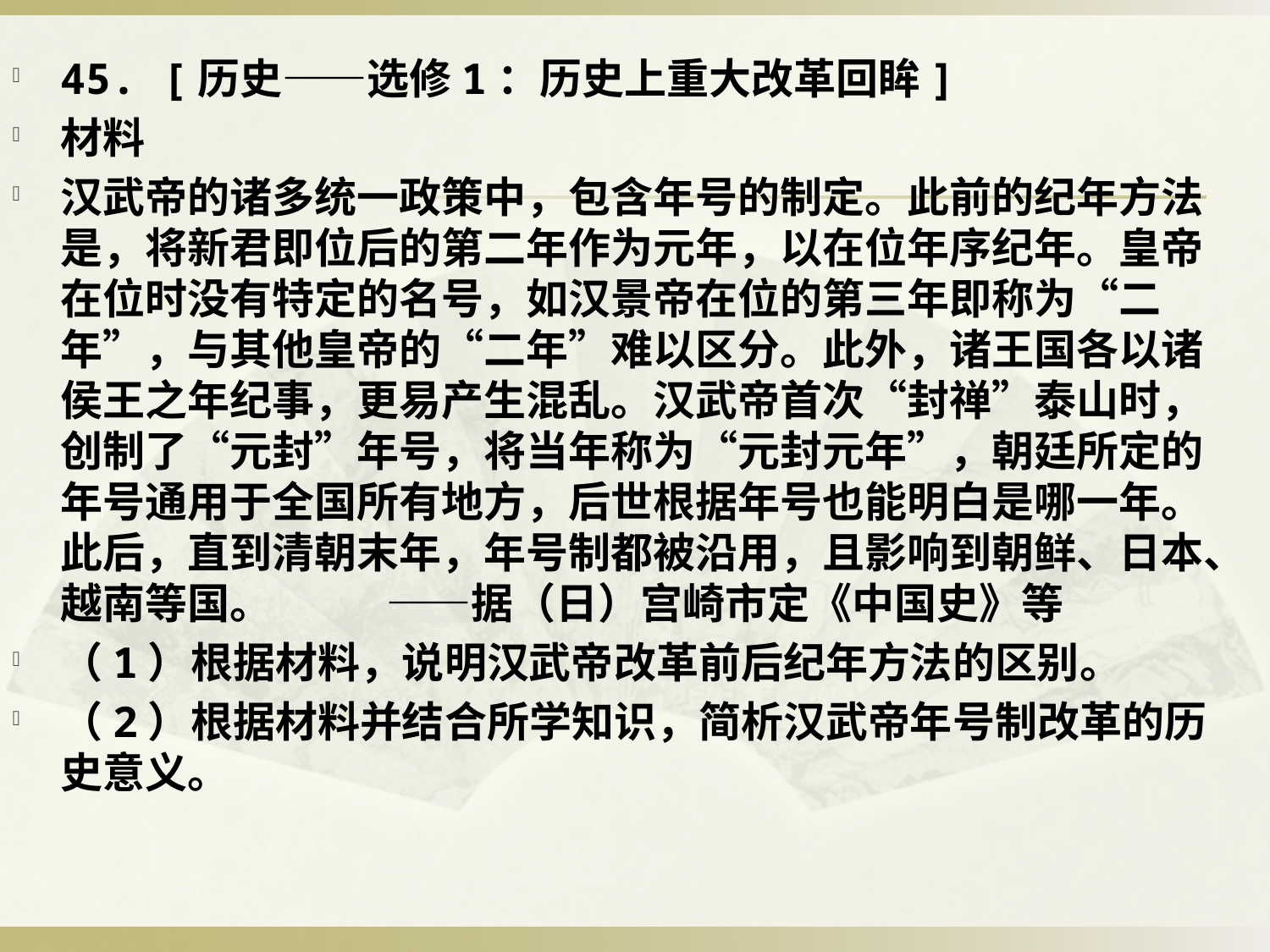

45. [历史——选修1：历史上重大改革回眸]
材料
汉武帝的诸多统一政策中，包含年号的制定。此前的纪年方法是，将新君即位后的第二年作为元年，以在位年序纪年。皇帝在位时没有特定的名号，如汉景帝在位的第三年即称为“二年”，与其他皇帝的“二年”难以区分。此外，诸王国各以诸侯王之年纪事，更易产生混乱。汉武帝首次“封禅”泰山时，创制了“元封”年号，将当年称为“元封元年”，朝廷所定的年号通用于全国所有地方，后世根据年号也能明白是哪一年。此后，直到清朝末年，年号制都被沿用，且影响到朝鲜、日本、越南等国。            ——据（日）宫崎市定《中国史》等
（1）根据材料，说明汉武帝改革前后纪年方法的区别。
（2）根据材料并结合所学知识，简析汉武帝年号制改革的历史意义。